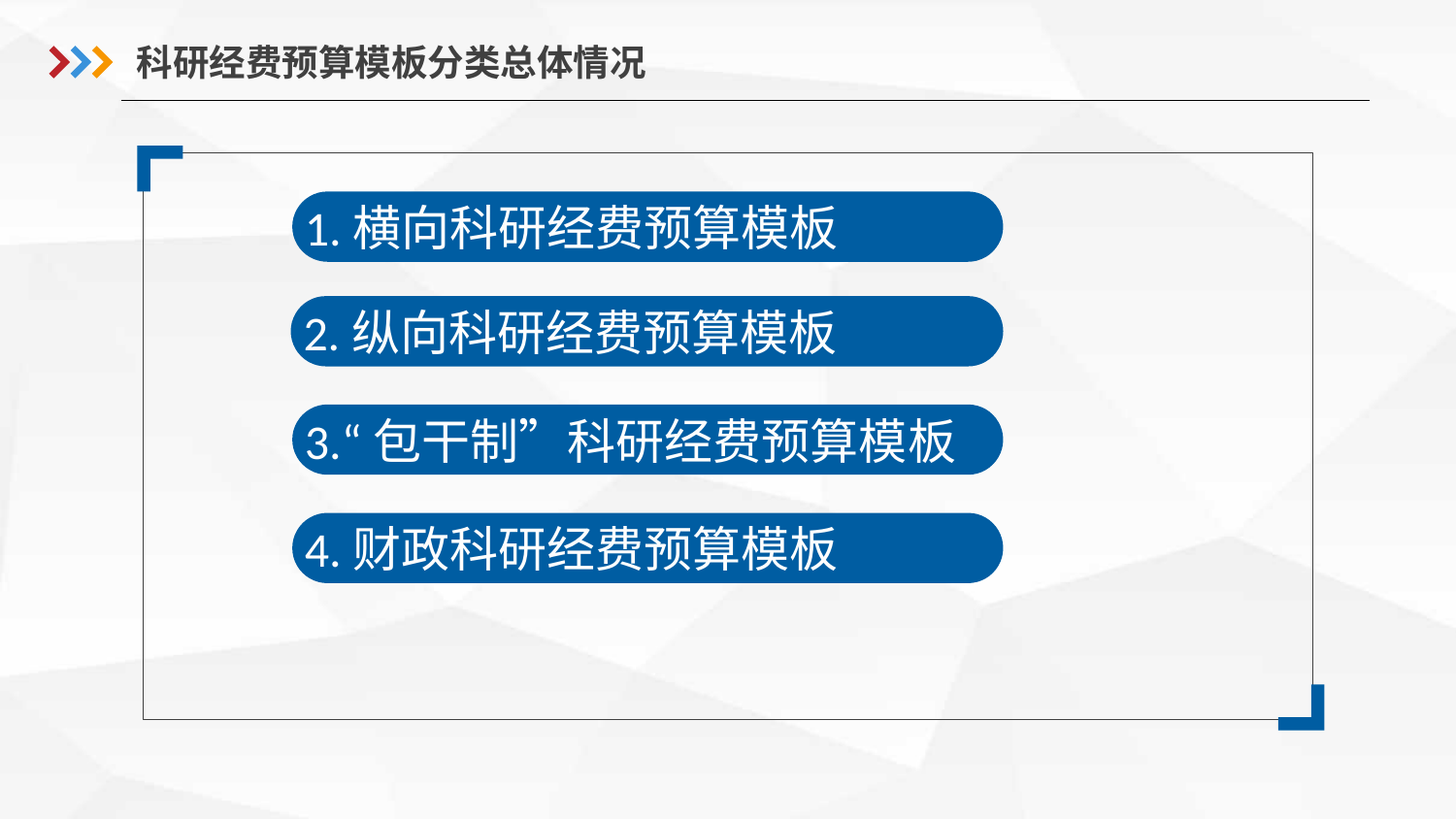

科研经费预算模板分类总体情况

1.横向科研经费预算模板
2.纵向科研经费预算模板
3.“包干制”科研经费预算模板
4.财政科研经费预算模板